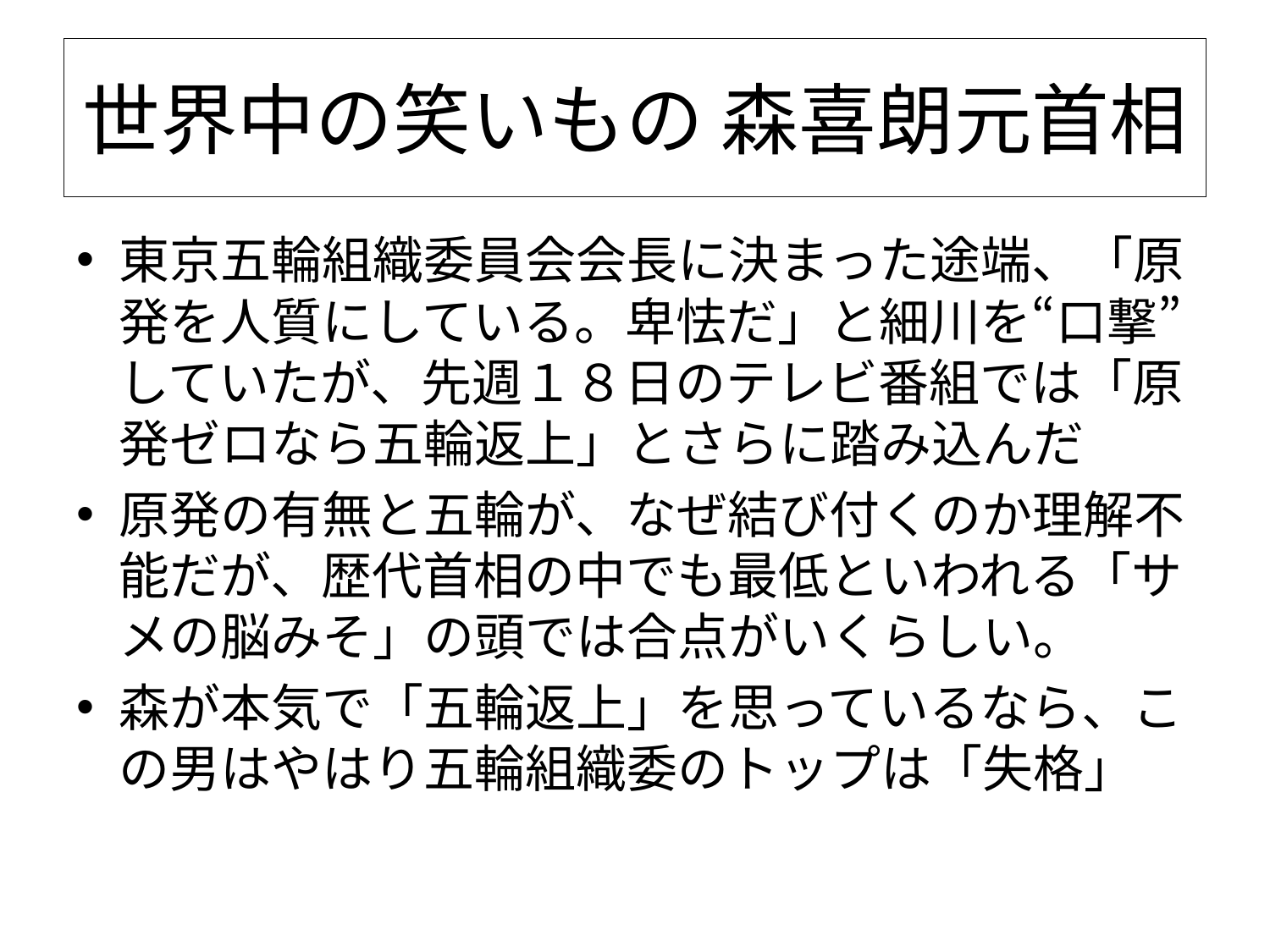

# 世界中の笑いもの 森喜朗元首相
東京五輪組織委員会会長に決まった途端、「原発を人質にしている。卑怯だ」と細川を“口撃”していたが、先週１８日のテレビ番組では「原発ゼロなら五輪返上」とさらに踏み込んだ
原発の有無と五輪が、なぜ結び付くのか理解不能だが、歴代首相の中でも最低といわれる「サメの脳みそ」の頭では合点がいくらしい。
森が本気で「五輪返上」を思っているなら、この男はやはり五輪組織委のトップは「失格」